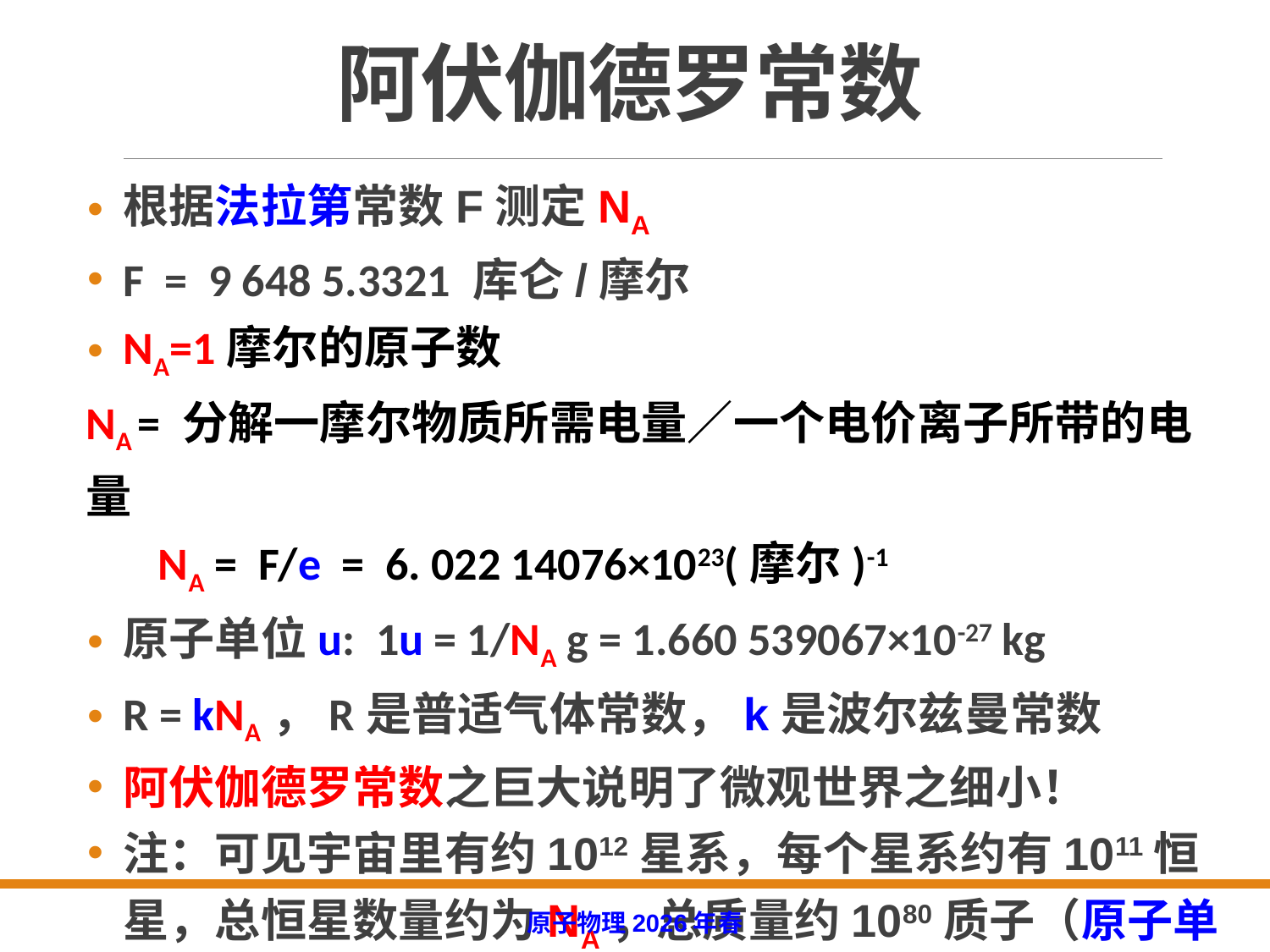

# 阿伏伽德罗常数
根据法拉第常数F测定NA
F  =  9 648 5.3321 库仑/摩尔
NA=1摩尔的原子数
NA = 分解一摩尔物质所需电量／一个电价离子所带的电量
       NA =  F/e  =  6. 022 14076×1023(摩尔)-1
原子单位u:  1u = 1/NA g = 1.660 539067×10-27 kg
R = kNA，R是普适气体常数，k是波尔兹曼常数
阿伏伽德罗常数之巨大说明了微观世界之细小！
注：可见宇宙里有约1012星系，每个星系约有1011恒星，总恒星数量约为NA，总质量约1080质子（原子单位）！
原子物理2026年春
27